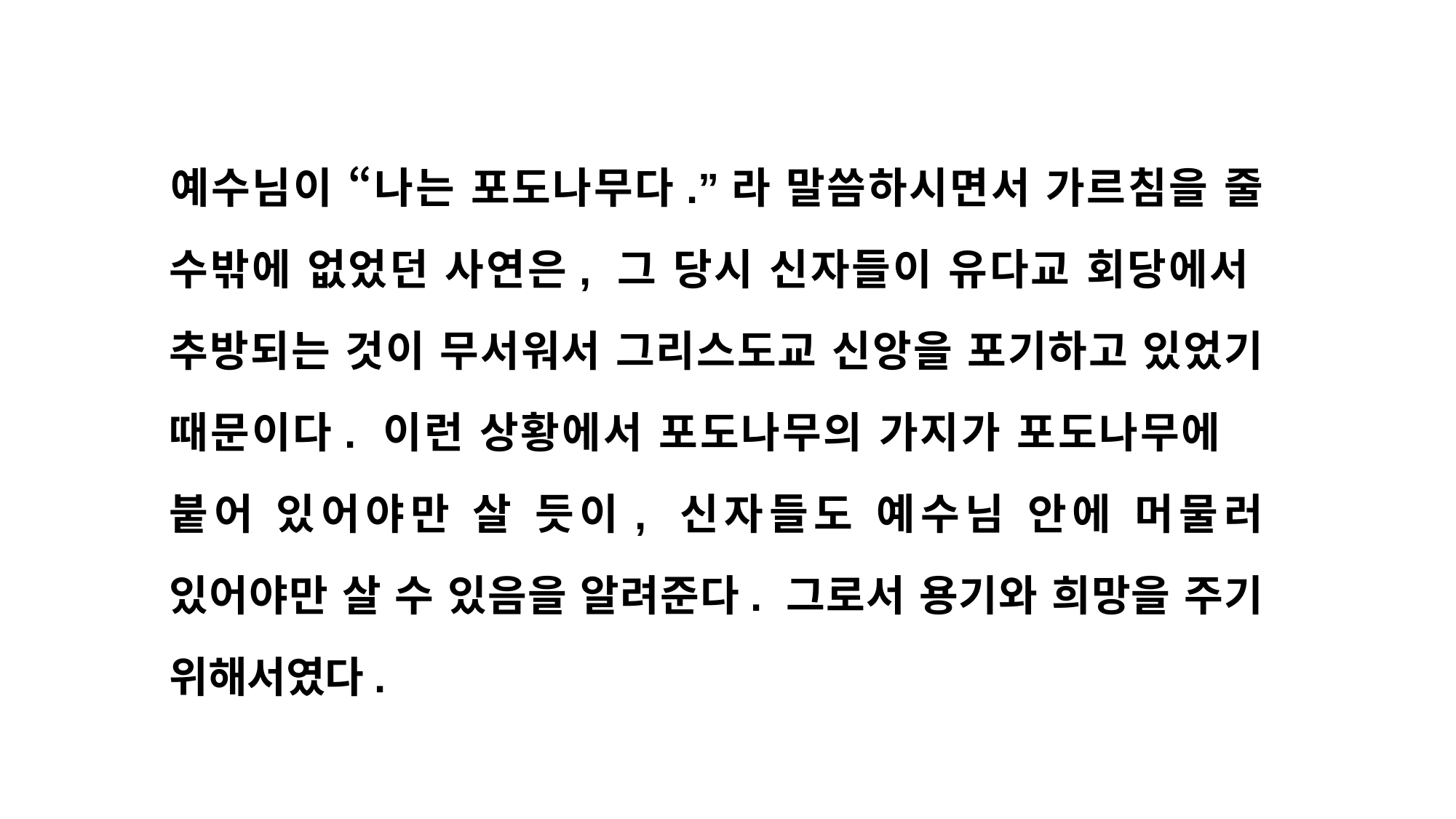

예수님이 “나는 포도나무다.”라 말씀하시면서 가르침을 줄 수밖에 없었던 사연은, 그 당시 신자들이 유다교 회당에서  추방되는 것이 무서워서 그리스도교 신앙을 포기하고 있었기 때문이다. 이런 상황에서 포도나무의 가지가 포도나무에    붙어 있어야만 살 듯이, 신자들도 예수님 안에 머물러 있어야만 살 수 있음을 알려준다. 그로서 용기와 희망을 주기 위해서였다.